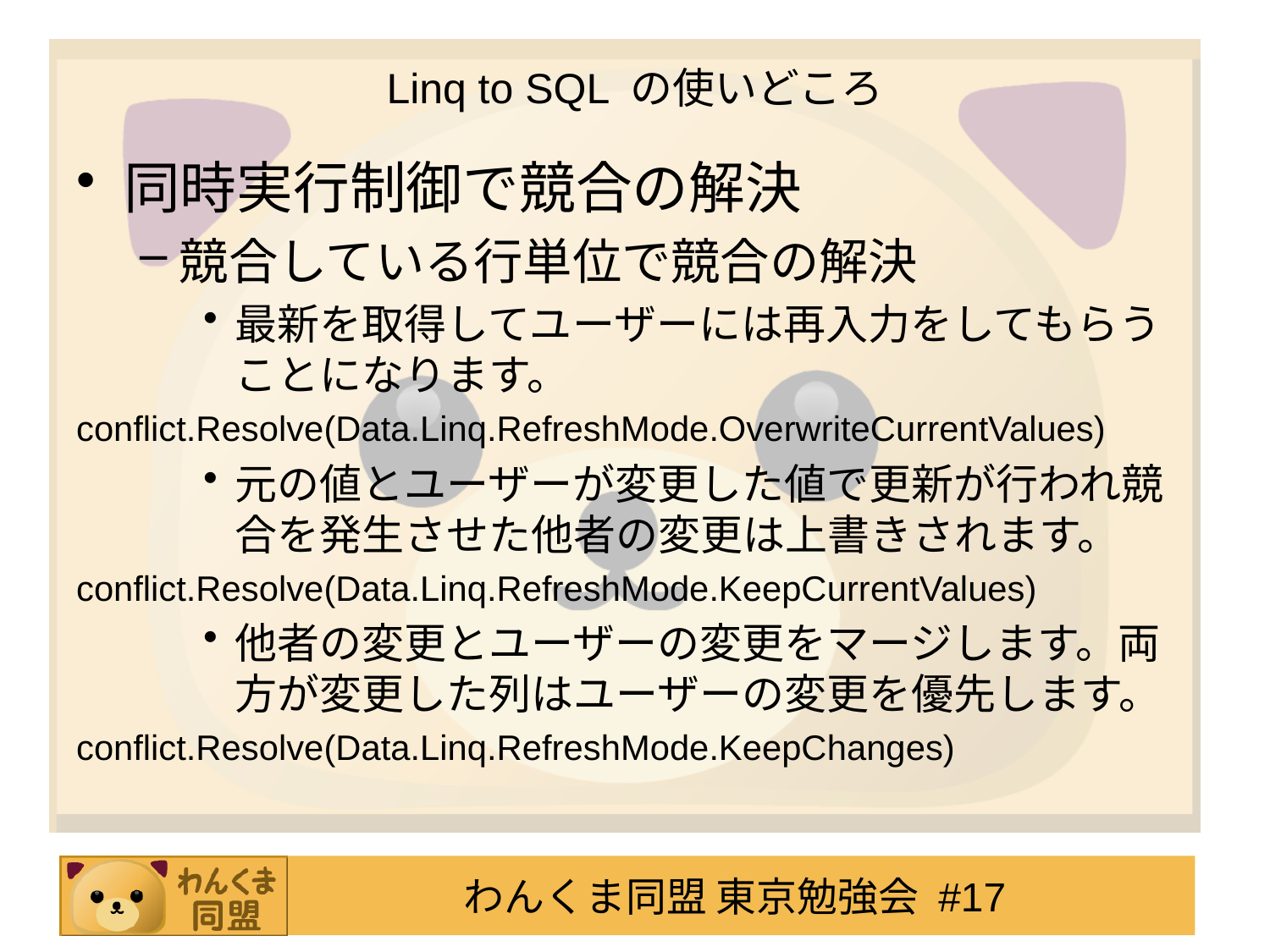

# Linq to SQL の使いどころ
同時実行制御で競合の解決
競合している行単位で競合の解決
最新を取得してユーザーには再入力をしてもらうことになります。
conflict.Resolve(Data.Linq.RefreshMode.OverwriteCurrentValues)
元の値とユーザーが変更した値で更新が行われ競合を発生させた他者の変更は上書きされます。
conflict.Resolve(Data.Linq.RefreshMode.KeepCurrentValues)
他者の変更とユーザーの変更をマージします。両方が変更した列はユーザーの変更を優先します。
conflict.Resolve(Data.Linq.RefreshMode.KeepChanges)